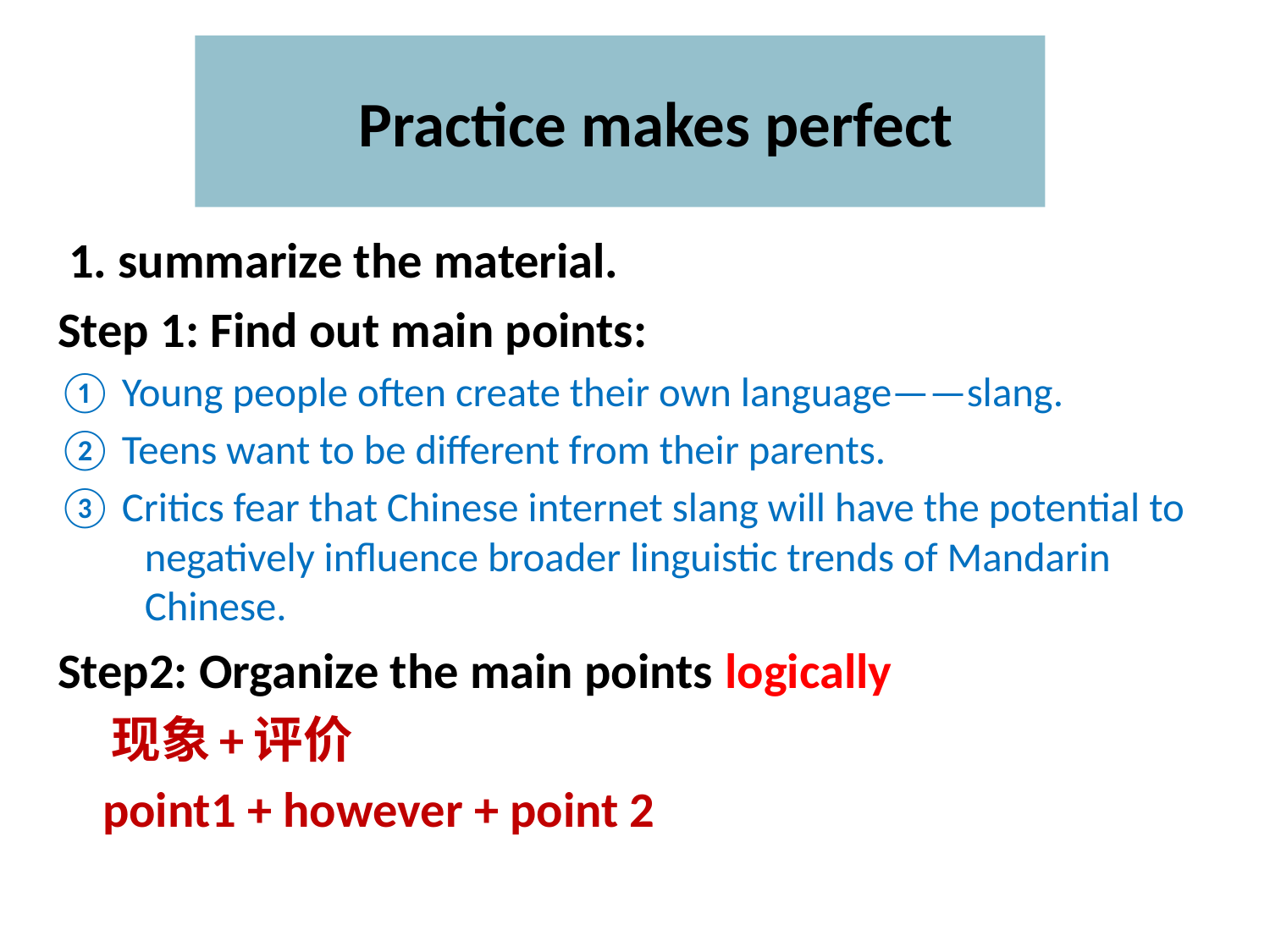

# Practice makes perfect
 1. summarize the material.
Step 1: Find out main points:
① Young people often create their own language——slang.
② Teens want to be different from their parents.
③ Critics fear that Chinese internet slang will have the potential to negatively influence broader linguistic trends of Mandarin Chinese.
Step2: Organize the main points logically
    现象+评价
    point1 + however + point 2